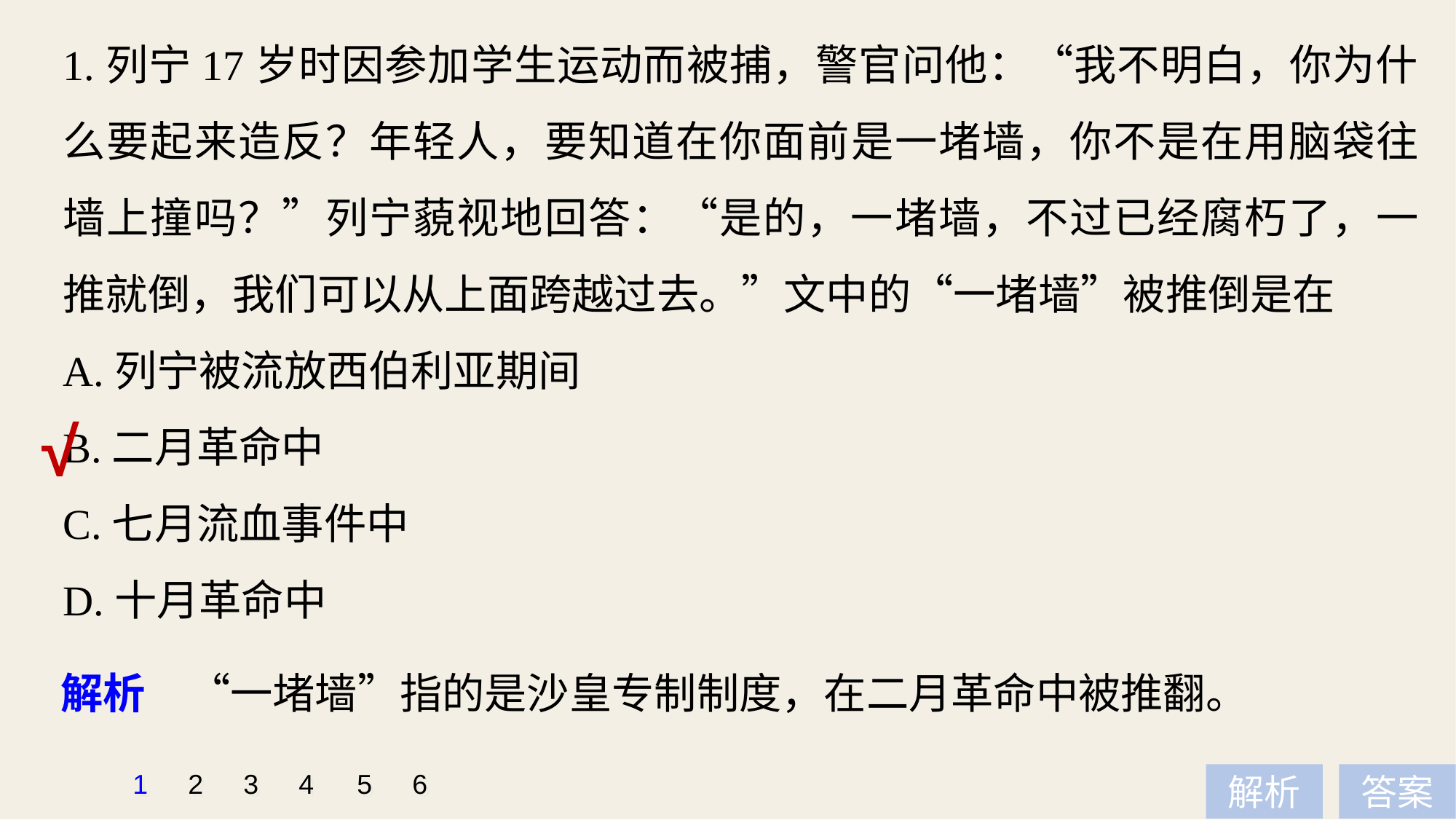

1.列宁17岁时因参加学生运动而被捕，警官问他：“我不明白，你为什么要起来造反？年轻人，要知道在你面前是一堵墙，你不是在用脑袋往墙上撞吗？”列宁藐视地回答：“是的，一堵墙，不过已经腐朽了，一推就倒，我们可以从上面跨越过去。”文中的“一堵墙”被推倒是在
A.列宁被流放西伯利亚期间
B.二月革命中
C.七月流血事件中
D.十月革命中
√
解析　“一堵墙”指的是沙皇专制制度，在二月革命中被推翻。
1
2
3
4
5
6
解析
答案